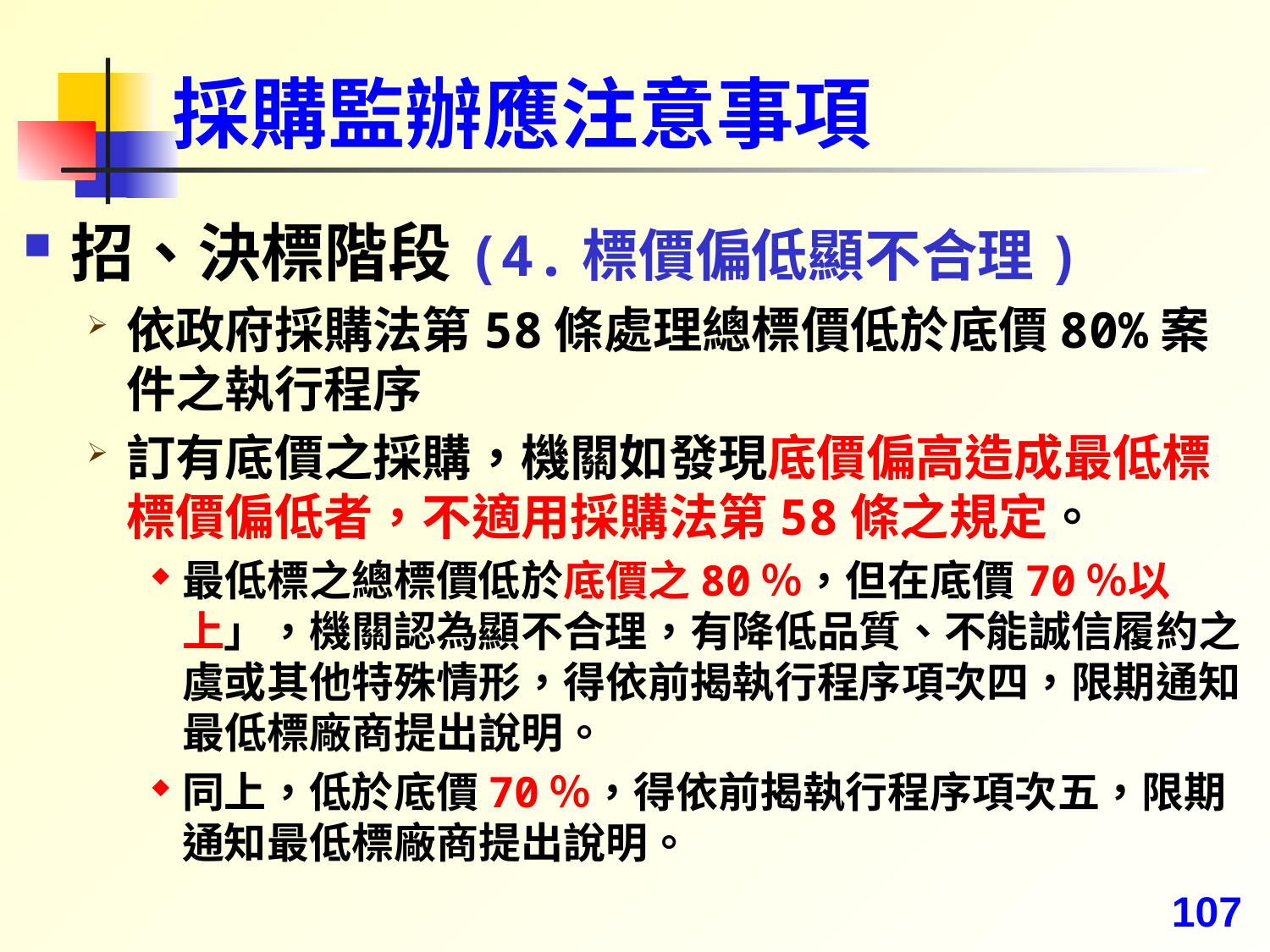

# 採購監辦應注意事項
招、決標階段(4.標價偏低顯不合理)
依政府採購法第58條處理總標價低於底價80%案件之執行程序
訂有底價之採購，機關如發現底價偏高造成最低標標價偏低者，不適用採購法第58條之規定。
最低標之總標價低於底價之80％，但在底價70％以上」，機關認為顯不合理，有降低品質、不能誠信履約之虞或其他特殊情形，得依前揭執行程序項次四，限期通知最低標廠商提出說明。
同上，低於底價70％，得依前揭執行程序項次五，限期通知最低標廠商提出說明。

107